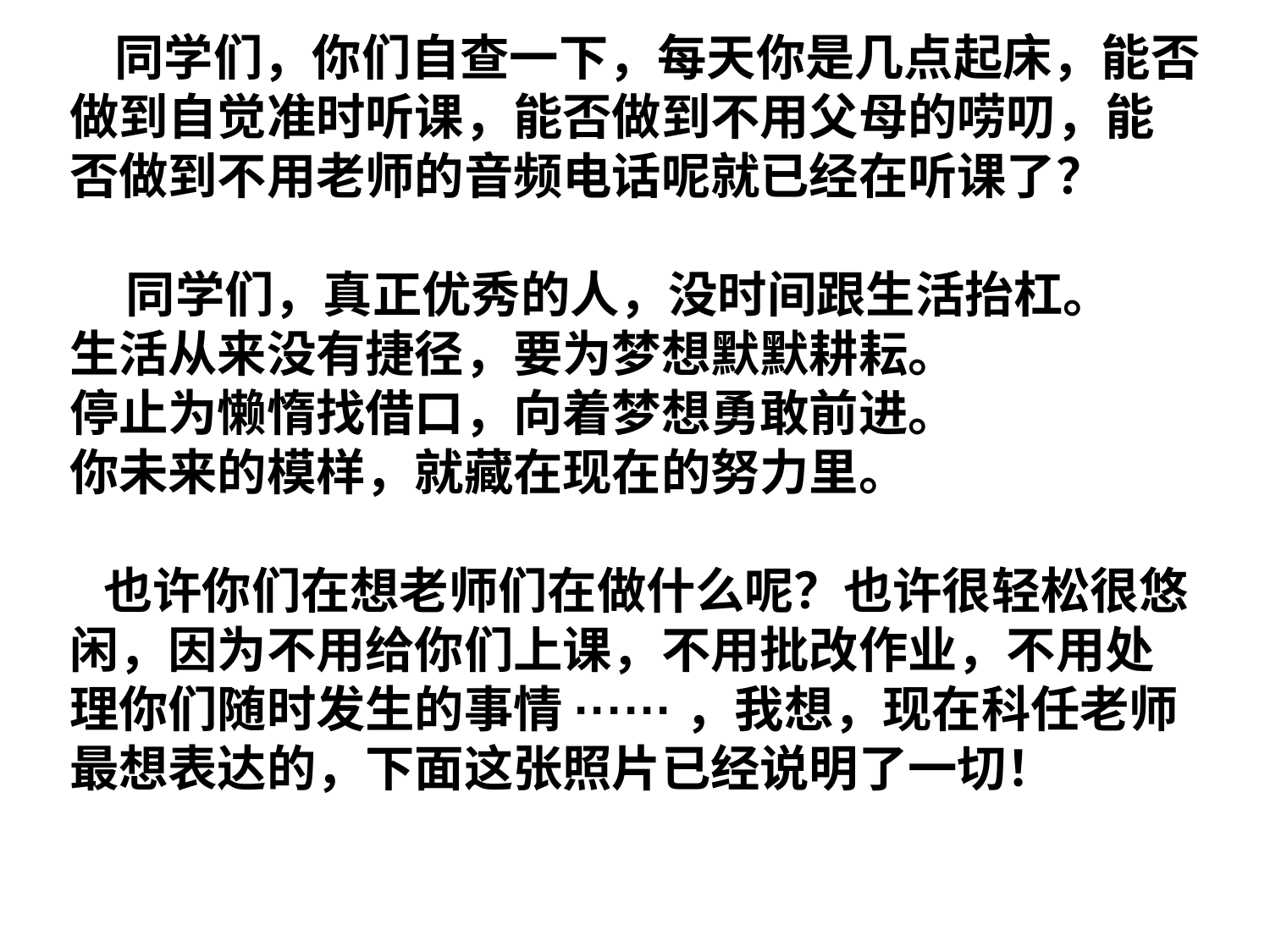

同学们，你们自查一下，每天你是几点起床，能否做到自觉准时听课，能否做到不用父母的唠叨，能否做到不用老师的音频电话呢就已经在听课了？

    同学们，真正优秀的人，没时间跟生活抬杠。
生活从来没有捷径，要为梦想默默耕耘。
停止为懒惰找借口，向着梦想勇敢前进。
你未来的模样，就藏在现在的努力里。

  也许你们在想老师们在做什么呢？也许很轻松很悠闲，因为不用给你们上课，不用批改作业，不用处理你们随时发生的事情······，我想，现在科任老师最想表达的，下面这张照片已经说明了一切！